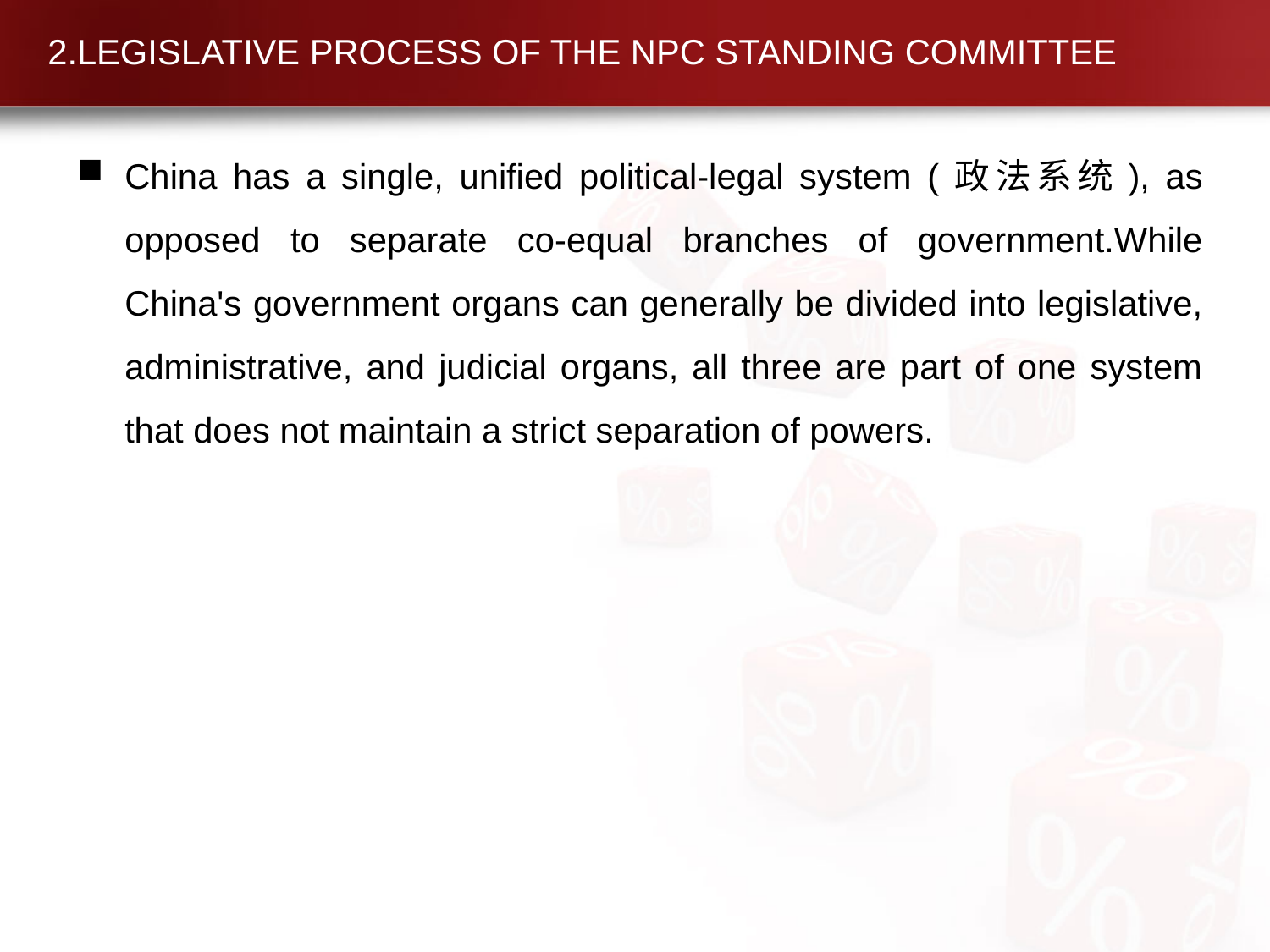

# 2.LEGISLATIVE PROCESS OF THE NPC STANDING COMMITTEE
China has a single, unified political-legal system (政法系统), as opposed to separate co-equal branches of government.While China's government organs can generally be divided into legislative, administrative, and judicial organs, all three are part of one system that does not maintain a strict separation of powers.